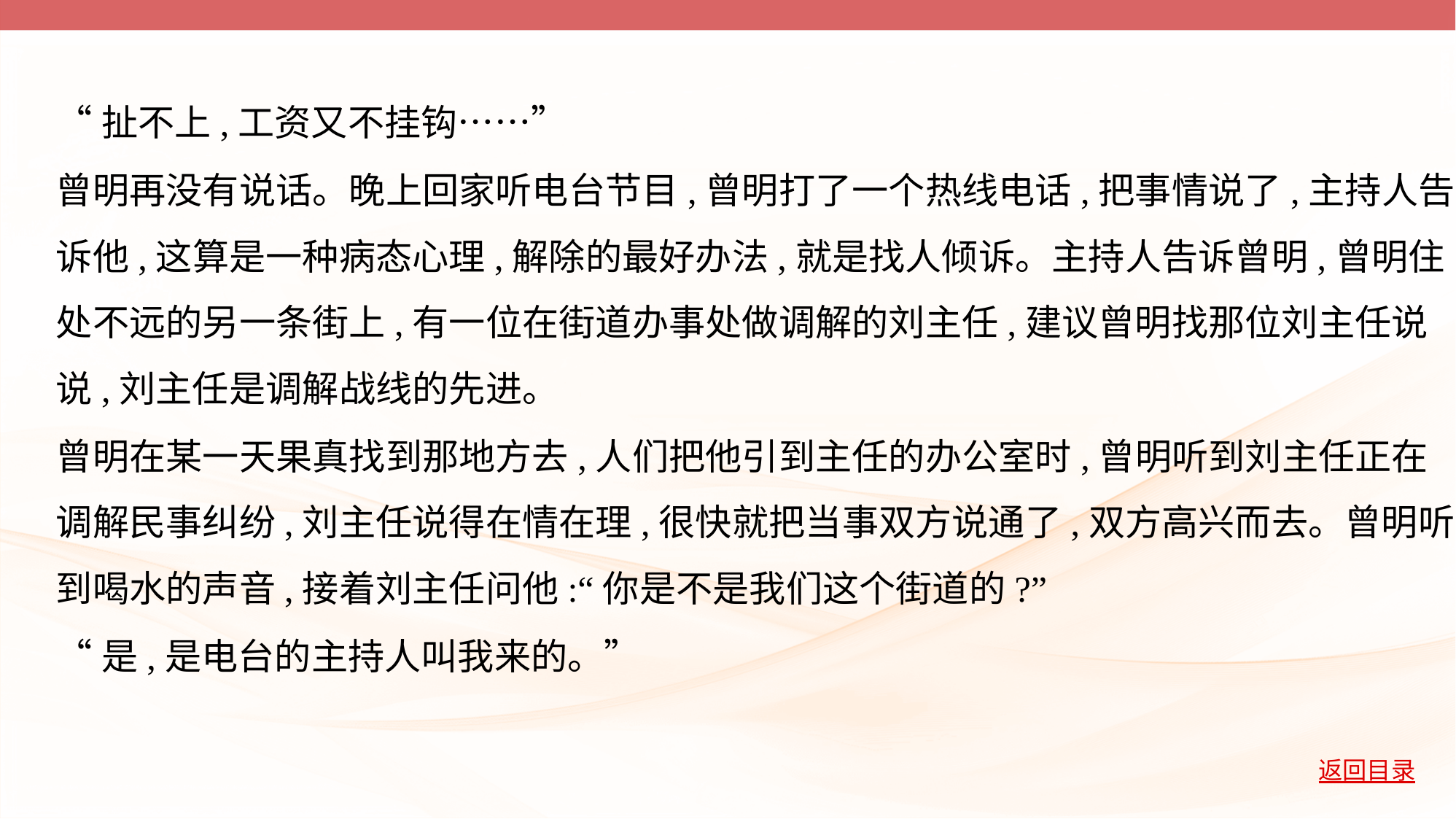

“扯不上,工资又不挂钩……”
曾明再没有说话。晚上回家听电台节目,曾明打了一个热线电话,把事情说了,主持人告
诉他,这算是一种病态心理,解除的最好办法,就是找人倾诉。主持人告诉曾明,曾明住
处不远的另一条街上,有一位在街道办事处做调解的刘主任,建议曾明找那位刘主任说
说,刘主任是调解战线的先进。
曾明在某一天果真找到那地方去,人们把他引到主任的办公室时,曾明听到刘主任正在
调解民事纠纷,刘主任说得在情在理,很快就把当事双方说通了,双方高兴而去。曾明听
到喝水的声音,接着刘主任问他:“你是不是我们这个街道的?”
“是,是电台的主持人叫我来的。”